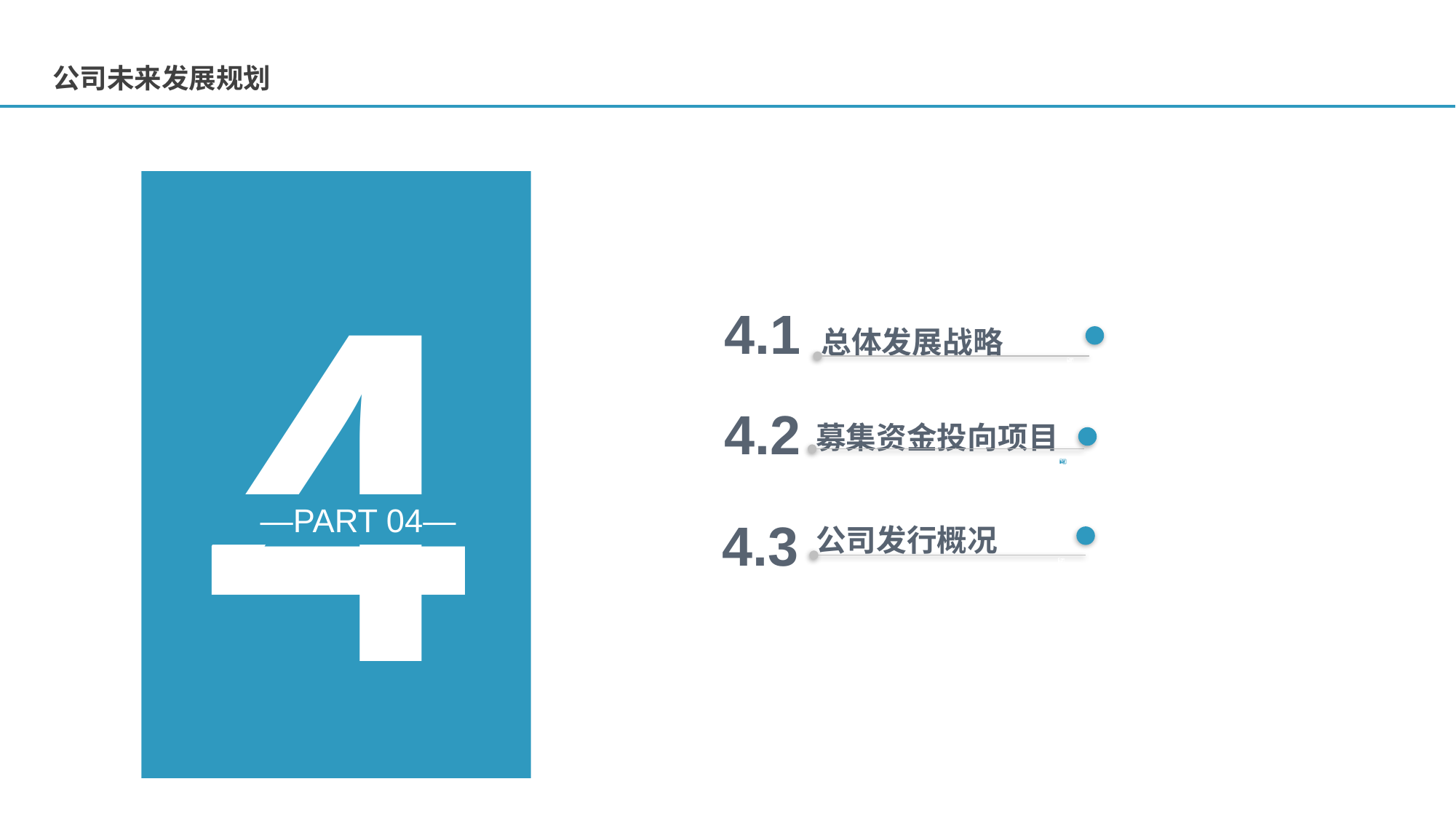

公司未来发展规划

4
4.1
总体发展战略

4.2
募集资金投向项目

—PART 04—
4.3
公司发行概况